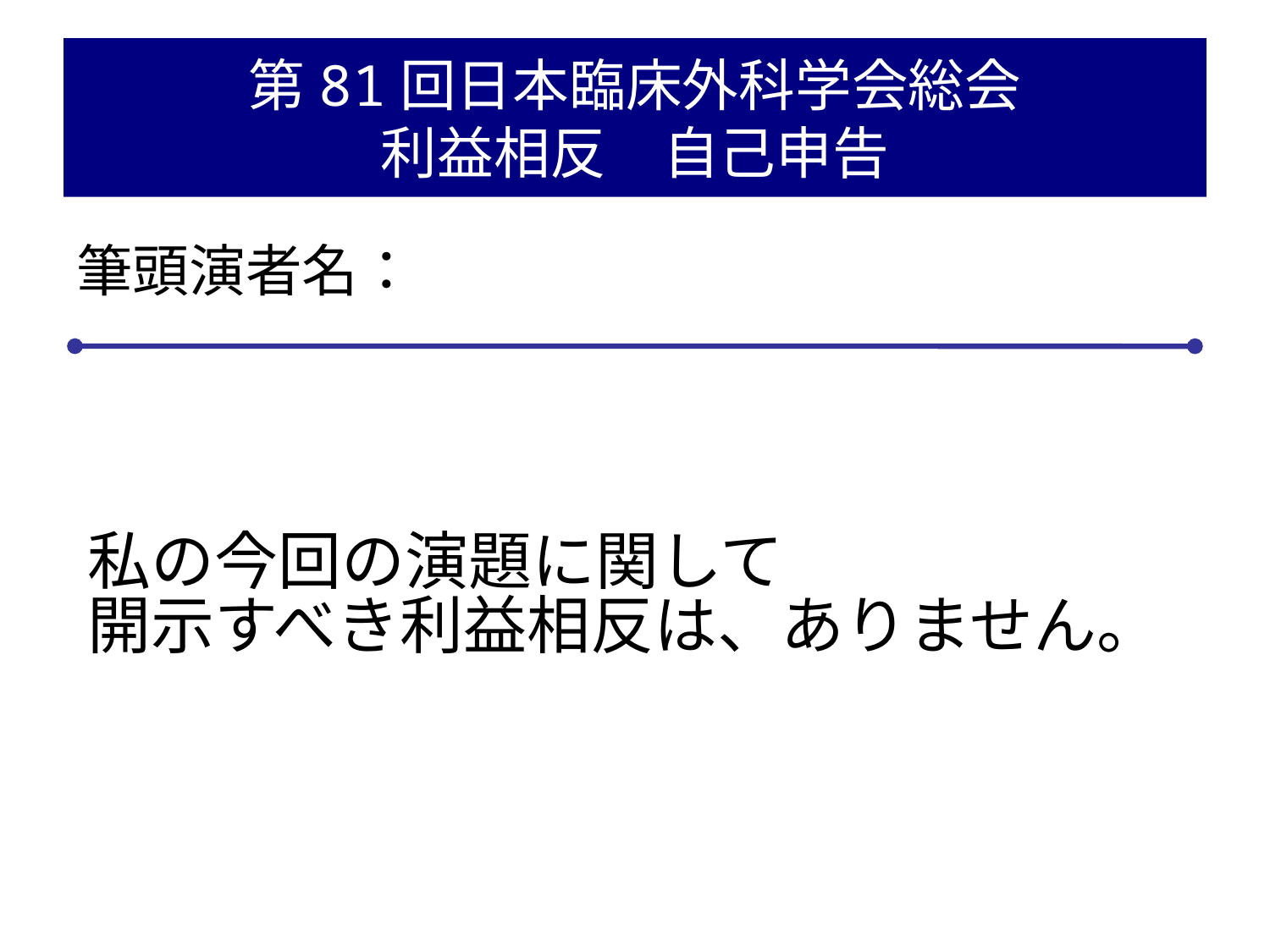

# 第81回日本臨床外科学会総会 利益相反　自己申告
筆頭演者名：

私の今回の演題に関して
開示すべき利益相反は、ありません。